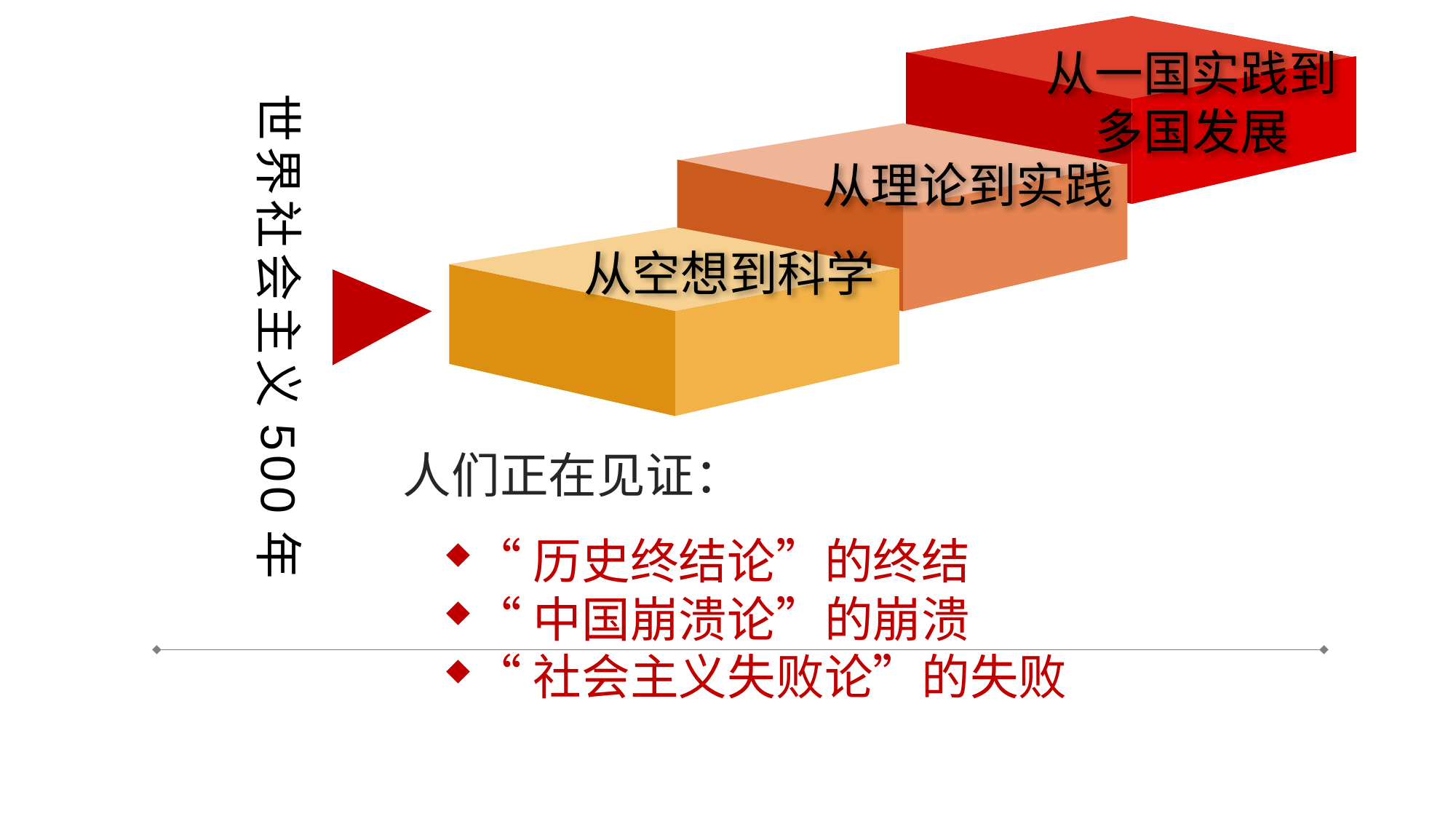

从一国实践到
多国发展
世界社会主义500年
从理论到实践
从空想到科学

人们正在见证：
“历史终结论”的终结
“中国崩溃论”的崩溃
“社会主义失败论”的失败